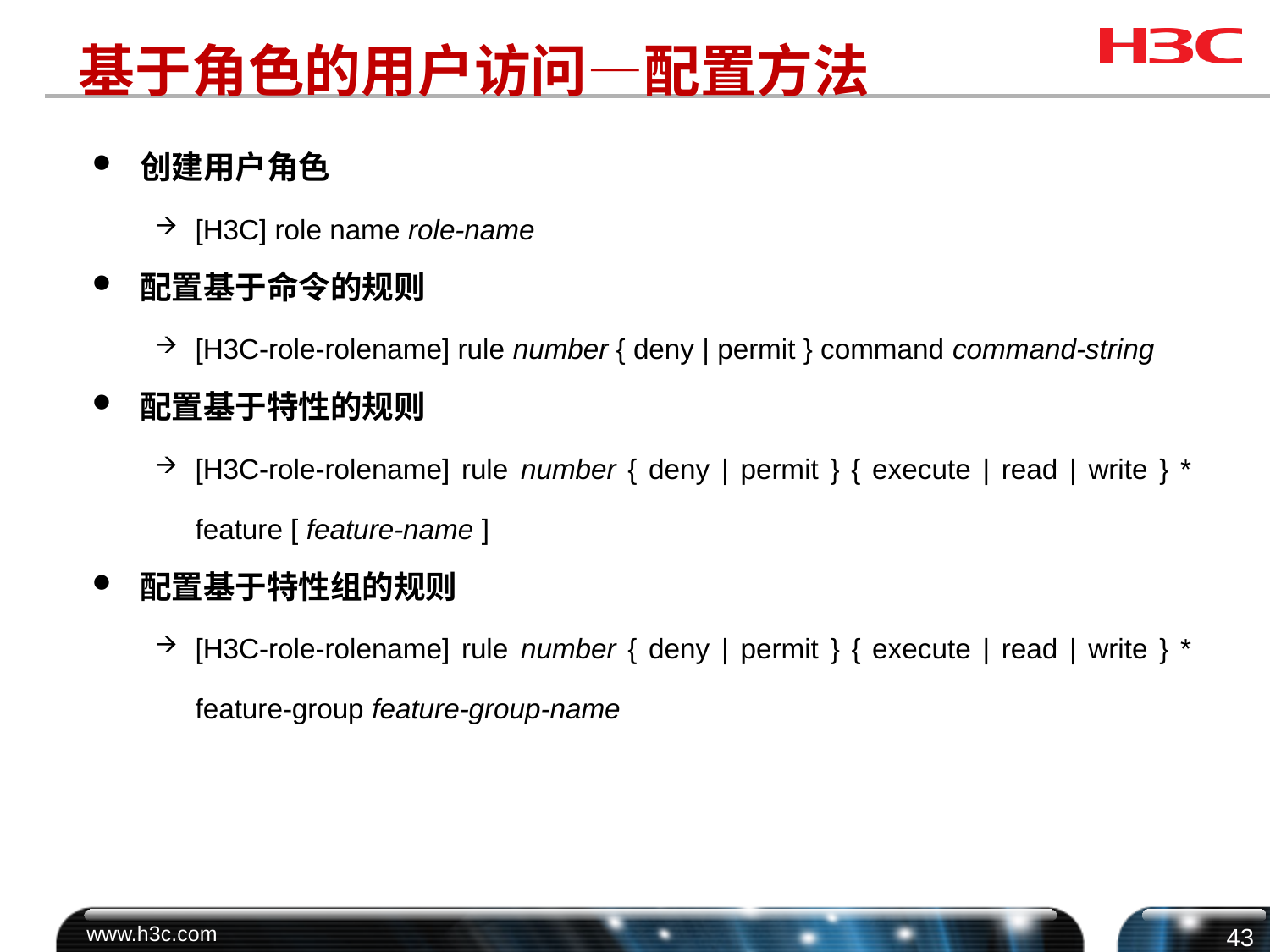

# 基于角色的用户访问—配置方法
创建用户角色
[H3C] role name role-name
配置基于命令的规则
[H3C-role-rolename] rule number { deny | permit } command command-string
配置基于特性的规则
[H3C-role-rolename] rule number { deny | permit } { execute | read | write } * feature [ feature-name ]
配置基于特性组的规则
[H3C-role-rolename] rule number { deny | permit } { execute | read | write } * feature-group feature-group-name